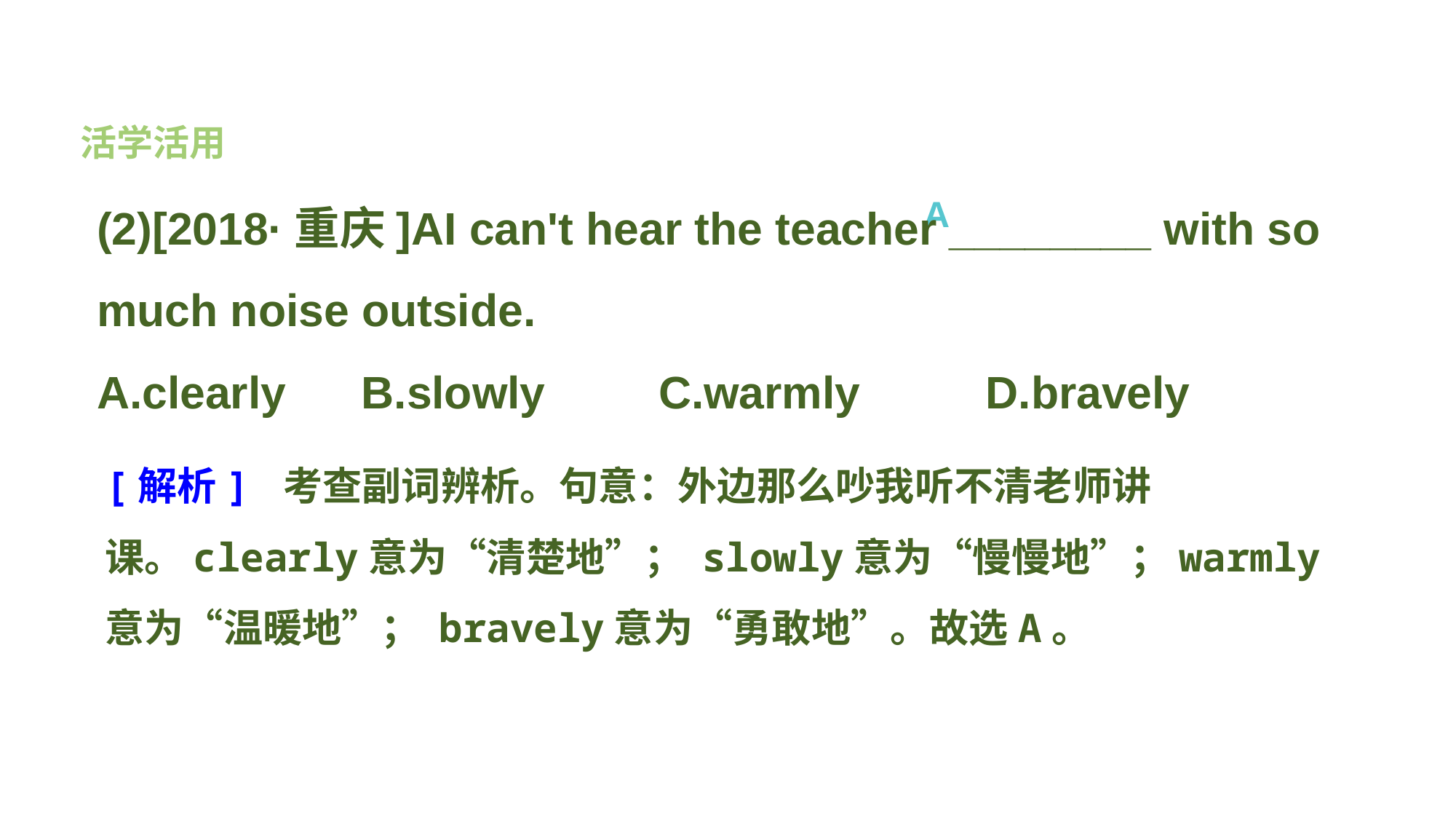

活学活用
(2)[2018·重庆]AI can't hear the teacher ________ with so much noise outside.
A.clearly      B.slowly         C.warmly          D.bravely
A
[解析] 考查副词辨析。句意：外边那么吵我听不清老师讲课。clearly意为“清楚地”； slowly意为“慢慢地”；warmly意为“温暖地”； bravely意为“勇敢地”。故选A。